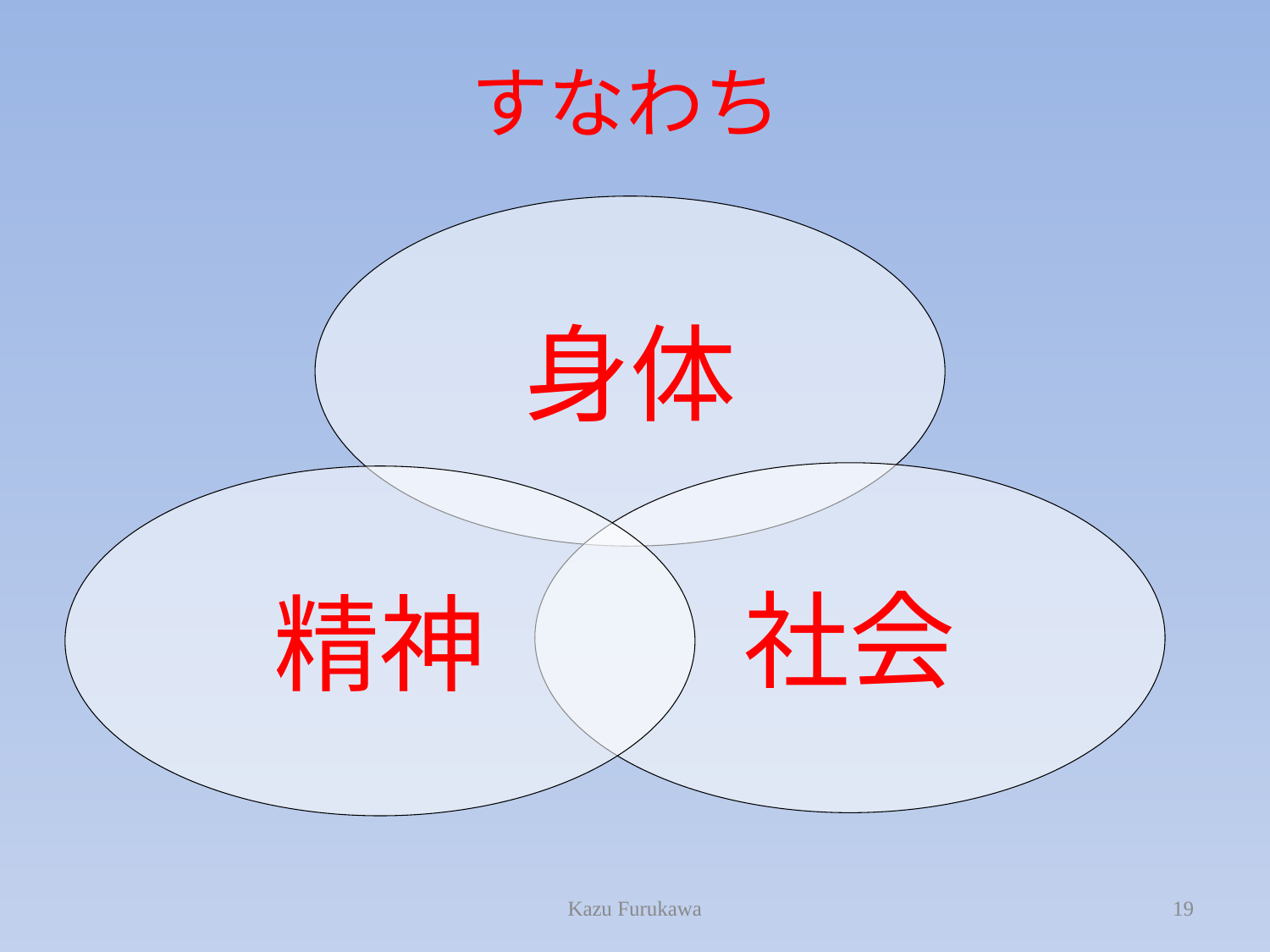

# すなわち
身体
社会
精神
Kazu Furukawa
19